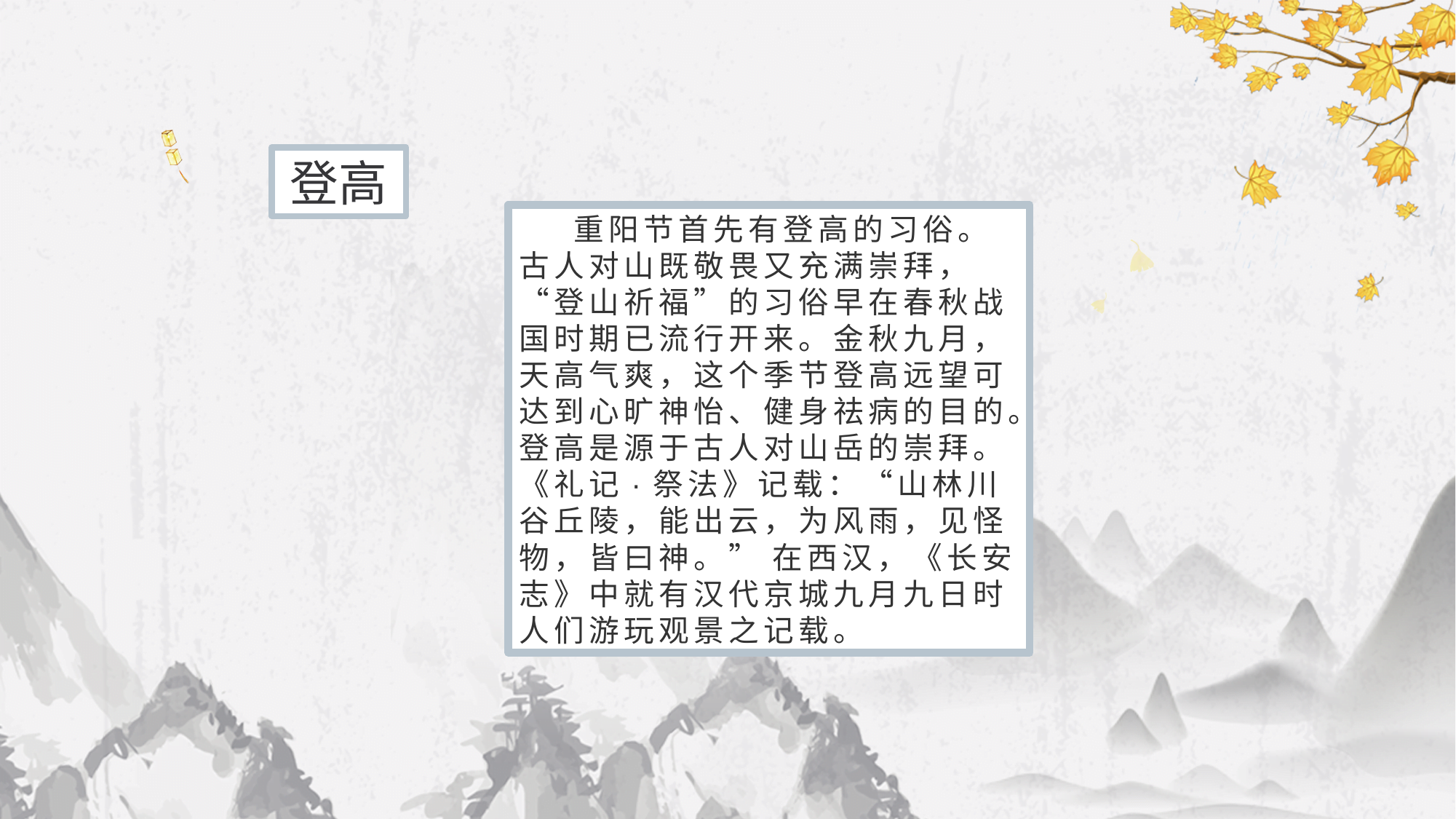

登高
重阳节首先有登高的习俗。古人对山既敬畏又充满崇拜，“登山祈福”的习俗早在春秋战国时期已流行开来。金秋九月，天高气爽，这个季节登高远望可达到心旷神怡、健身祛病的目的。登高是源于古人对山岳的崇拜。《礼记·祭法》记载：“山林川谷丘陵，能出云，为风雨，见怪物，皆曰神。” 在西汉，《长安志》中就有汉代京城九月九日时人们游玩观景之记载。